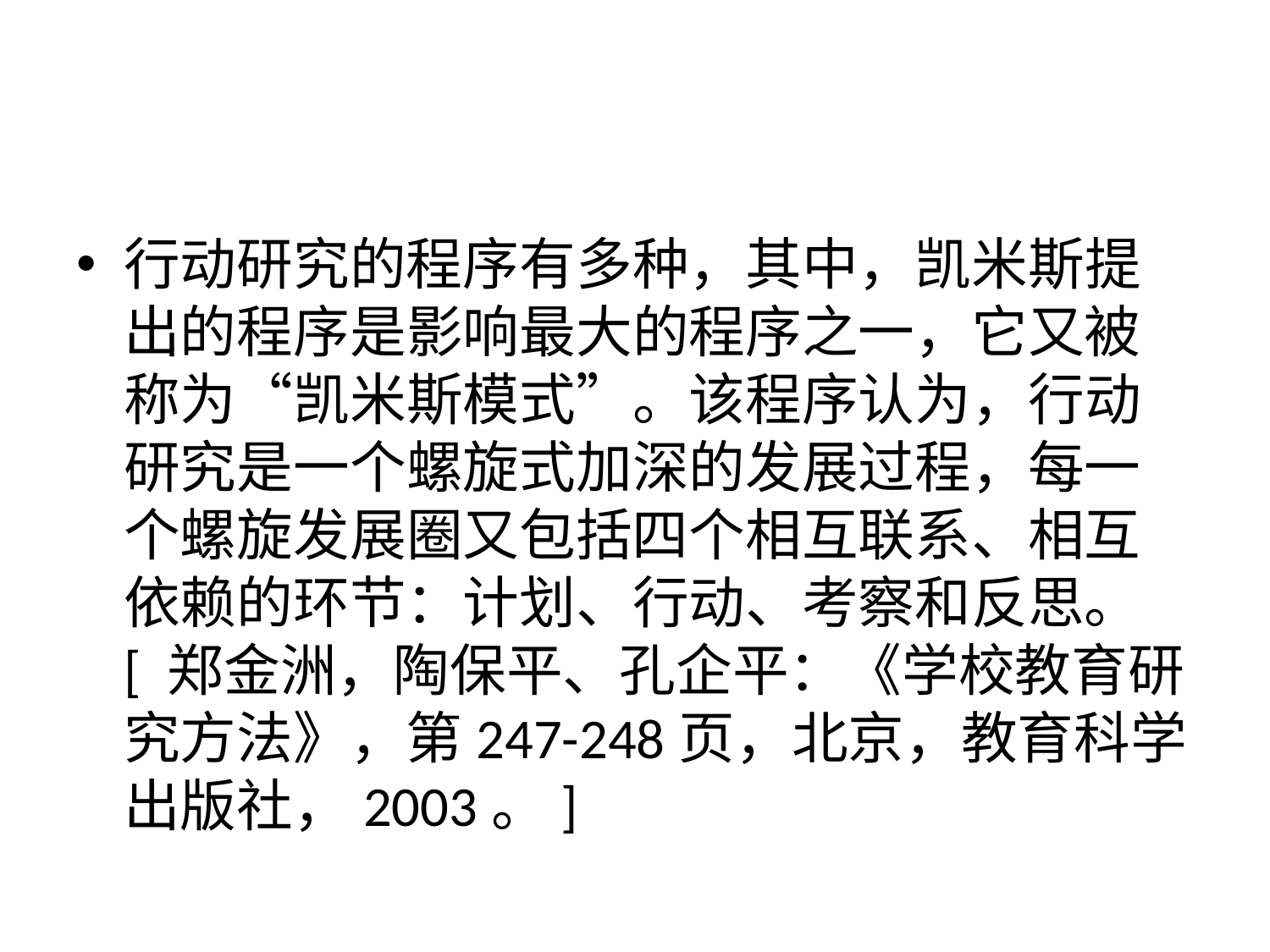

#
行动研究的程序有多种，其中，凯米斯提出的程序是影响最大的程序之一，它又被称为“凯米斯模式”。该程序认为，行动研究是一个螺旋式加深的发展过程，每一个螺旋发展圈又包括四个相互联系、相互依赖的环节：计划、行动、考察和反思。[ 郑金洲，陶保平、孔企平：《学校教育研究方法》，第247-248页，北京，教育科学出版社，2003。]